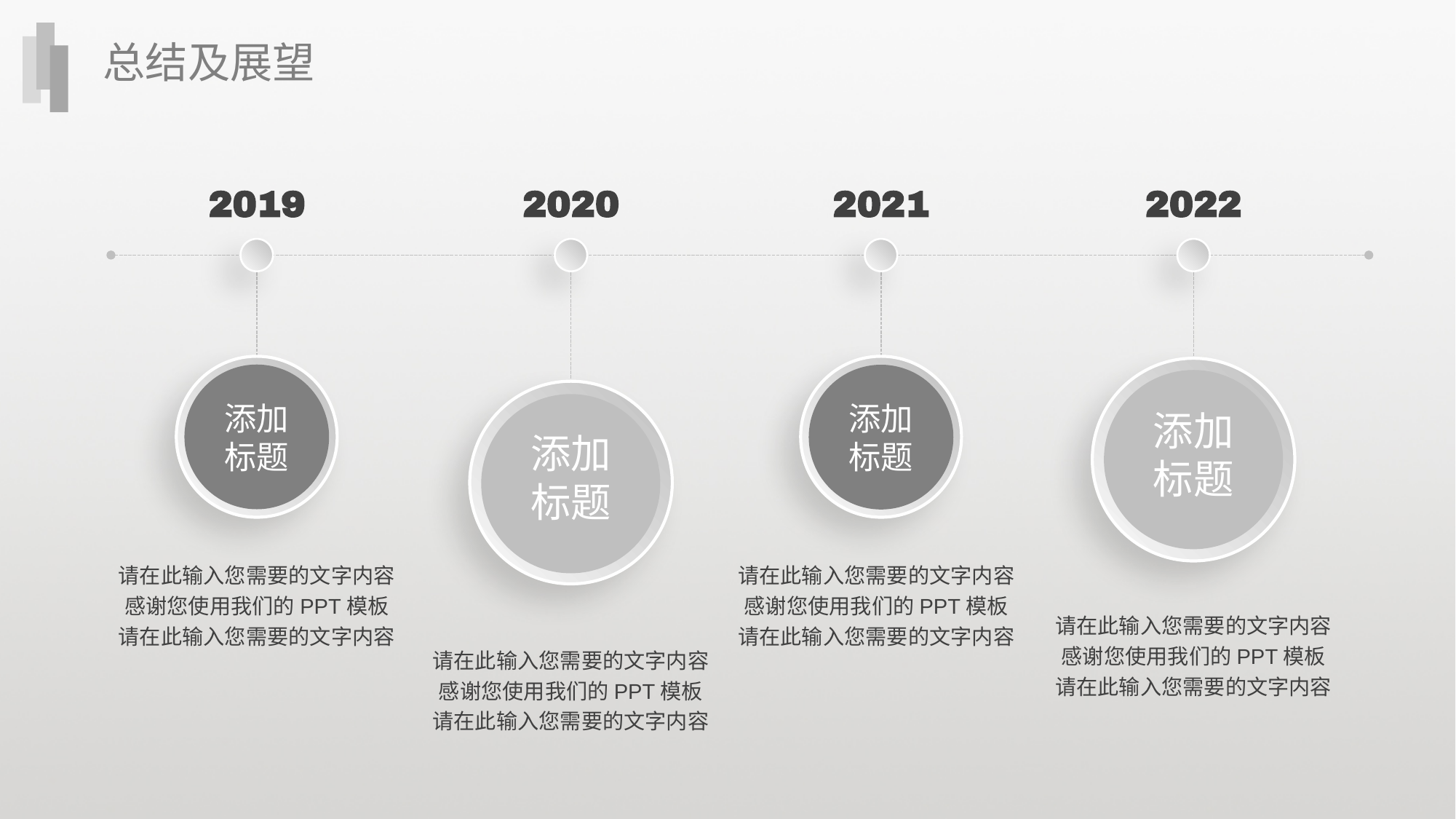

总结及展望
2019
2020
2021
2022

添加
标题
添加
标题

添加
标题
添加
标题
请在此输入您需要的文字内容
感谢您使用我们的PPT模板
请在此输入您需要的文字内容
请在此输入您需要的文字内容
感谢您使用我们的PPT模板
请在此输入您需要的文字内容
请在此输入您需要的文字内容
感谢您使用我们的PPT模板
请在此输入您需要的文字内容
请在此输入您需要的文字内容
感谢您使用我们的PPT模板
请在此输入您需要的文字内容